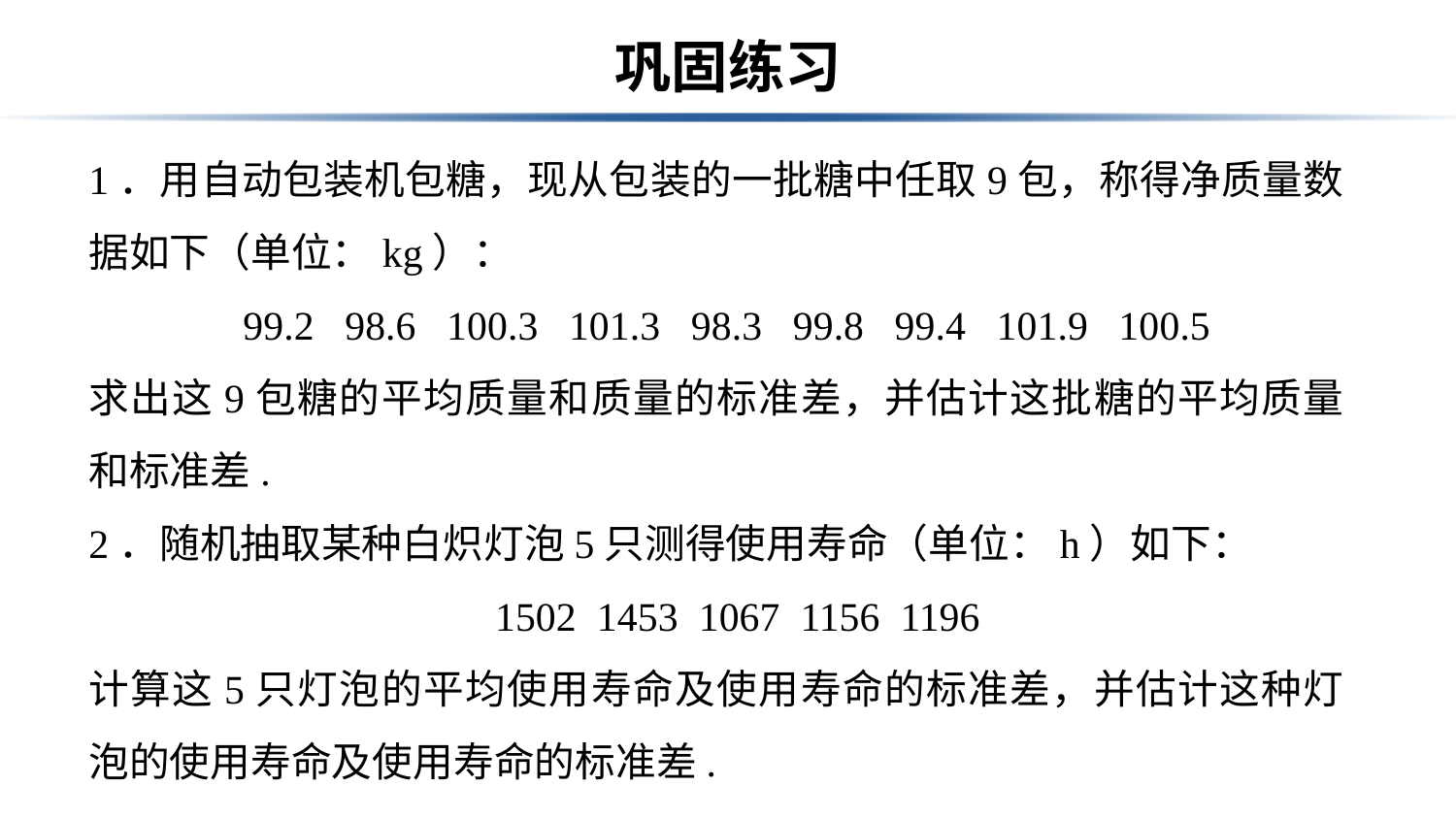

# 巩固练习
1．用自动包装机包糖，现从包装的一批糖中任取9包，称得净质量数据如下（单位：kg）：
99.2   98.6   100.3   101.3   98.3   99.8   99.4   101.9   100.5
求出这9包糖的平均质量和质量的标准差，并估计这批糖的平均质量和标准差.
2．随机抽取某种白炽灯泡5只测得使用寿命（单位：h）如下：
1502  1453  1067  1156  1196
计算这5只灯泡的平均使用寿命及使用寿命的标准差，并估计这种灯泡的使用寿命及使用寿命的标准差.